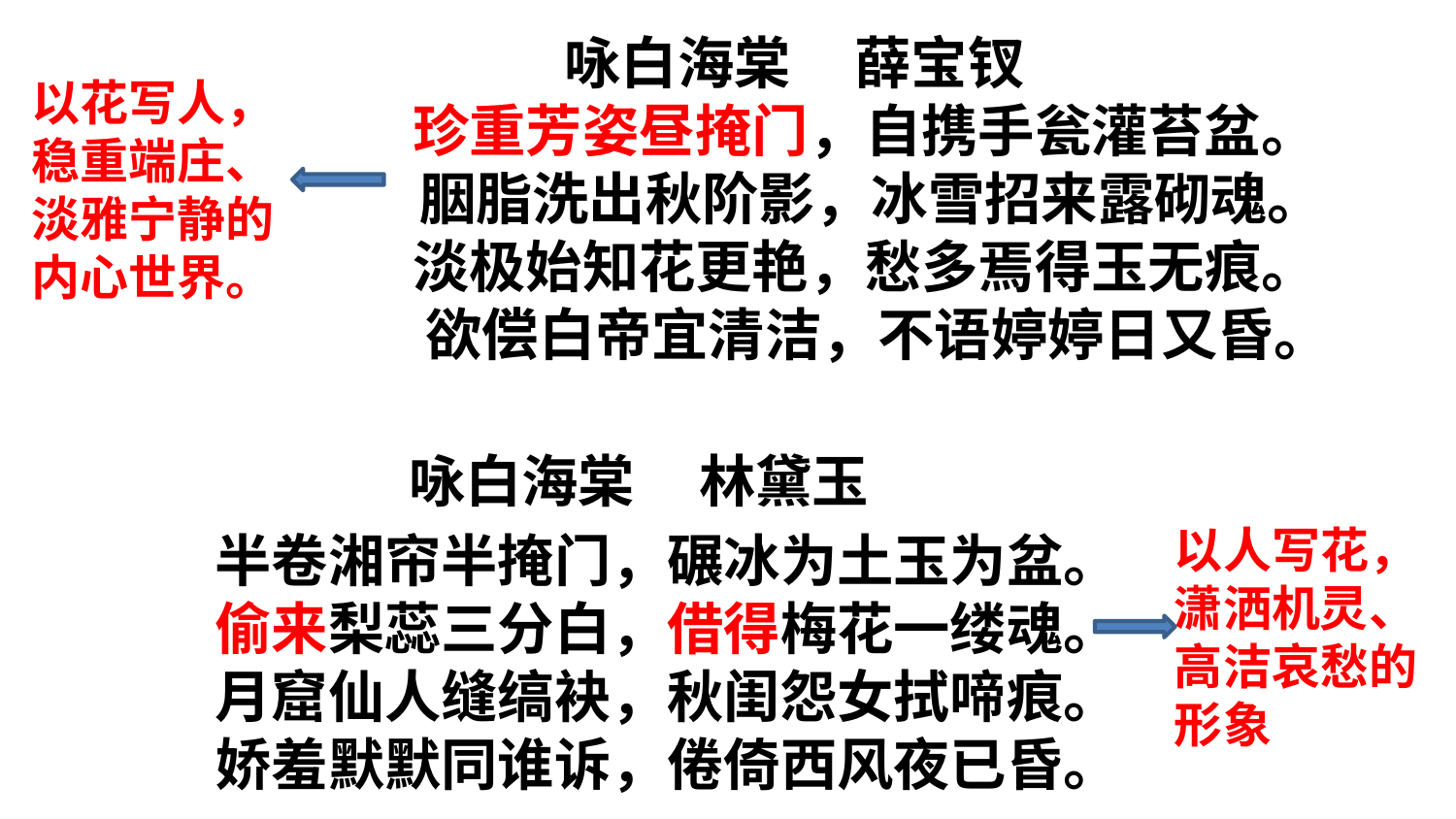

咏白海棠     薛宝钗
            珍重芳姿昼掩门，自携手瓮灌苔盆。 
             胭脂洗出秋阶影，冰雪招来露砌魂。 
            淡极始知花更艳，愁多焉得玉无痕。 
             欲偿白帝宜清洁，不语婷婷日又昏。
              咏白海棠     林黛玉
半卷湘帘半掩门，碾冰为土玉为盆。 
偷来梨蕊三分白，借得梅花一缕魂。 
月窟仙人缝缟袂，秋闺怨女拭啼痕。 
娇羞默默同谁诉，倦倚西风夜已昏。
以花写人，稳重端庄、淡雅宁静的内心世界。

以人写花，潇洒机灵、高洁哀愁的形象